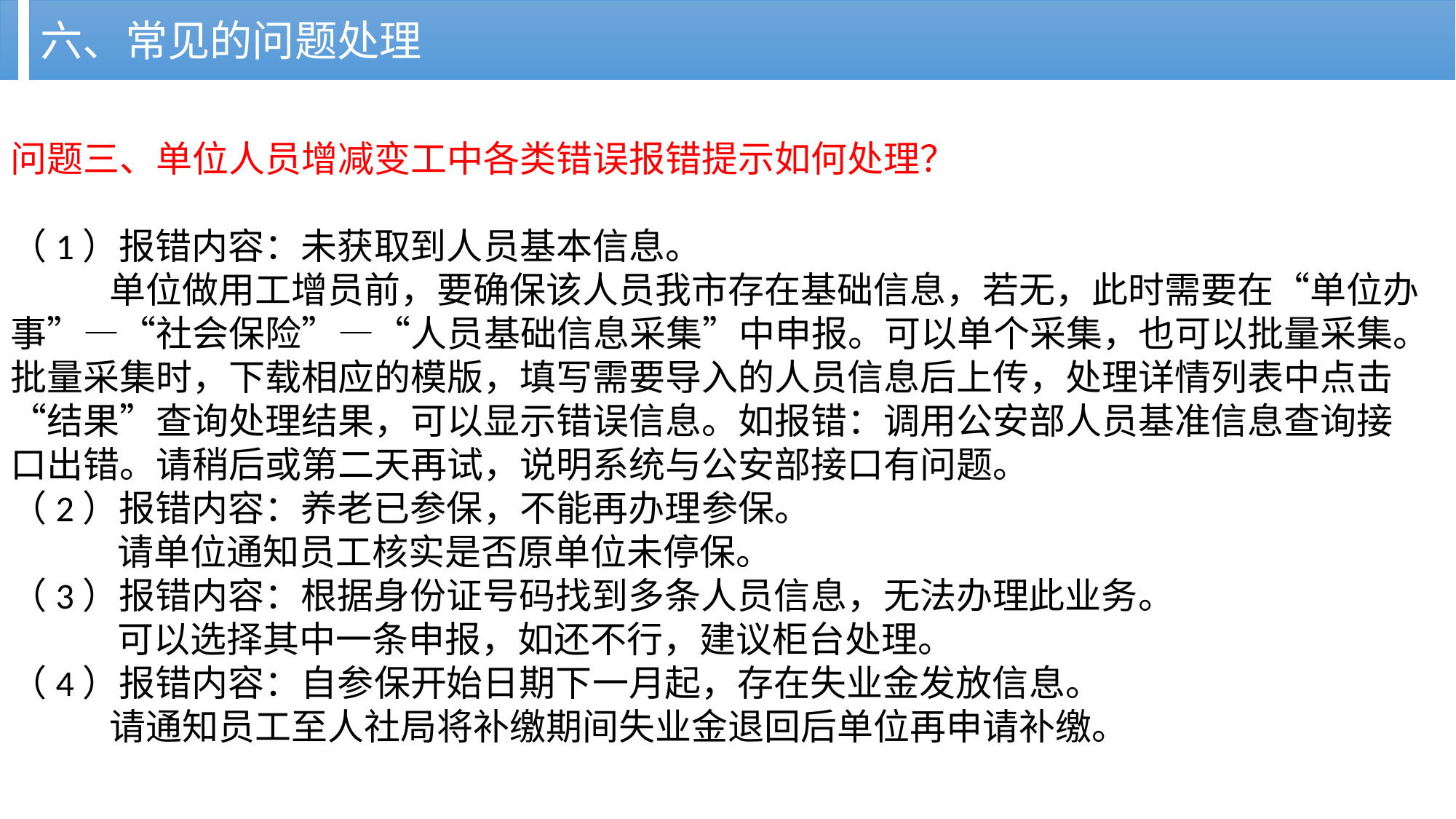

六、常见的问题处理

问题三、单位人员增减变工中各类错误报错提示如何处理？

（1）报错内容：未获取到人员基本信息。
           单位做用工增员前，要确保该人员我市存在基础信息，若无，此时需要在“单位办事”—“社会保险”—“人员基础信息采集”中申报。可以单个采集，也可以批量采集。批量采集时，下载相应的模版，填写需要导入的人员信息后上传，处理详情列表中点击“结果”查询处理结果，可以显示错误信息。如报错：调用公安部人员基准信息查询接口出错。请稍后或第二天再试，说明系统与公安部接口有问题。
（2）报错内容：养老已参保，不能再办理参保。
            请单位通知员工核实是否原单位未停保。
（3）报错内容：根据身份证号码找到多条人员信息，无法办理此业务。
            可以选择其中一条申报，如还不行，建议柜台处理。
（4）报错内容：自参保开始日期下一月起，存在失业金发放信息。
           请通知员工至人社局将补缴期间失业金退回后单位再申请补缴。